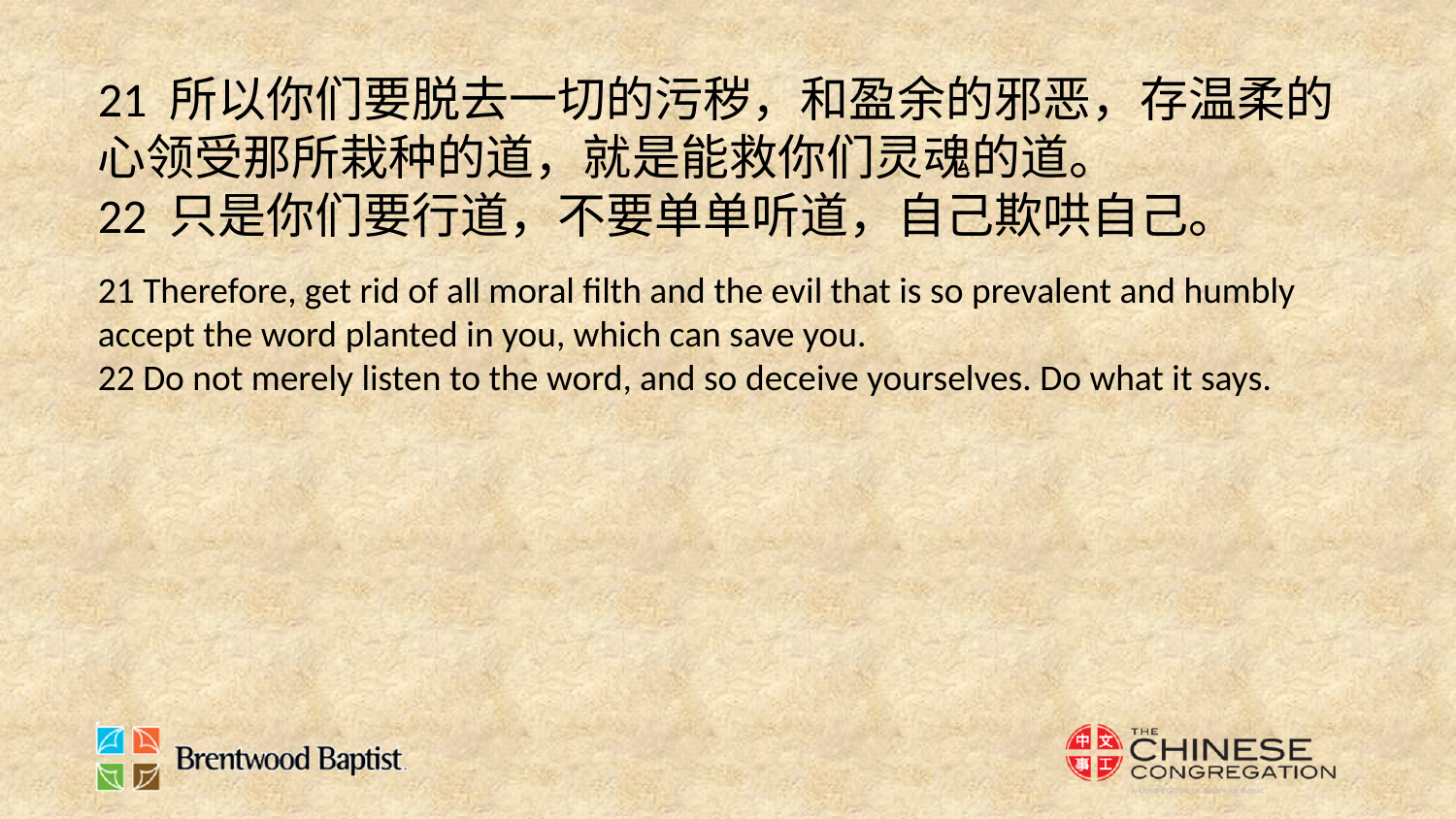

21 所以你们要脱去一切的污秽，和盈余的邪恶，存温柔的心领受那所栽种的道，就是能救你们灵魂的道。
22 只是你们要行道，不要单单听道，自己欺哄自己。

21 Therefore, get rid of all moral filth and the evil that is so prevalent and humbly accept the word planted in you, which can save you.
22 Do not merely listen to the word, and so deceive yourselves. Do what it says.